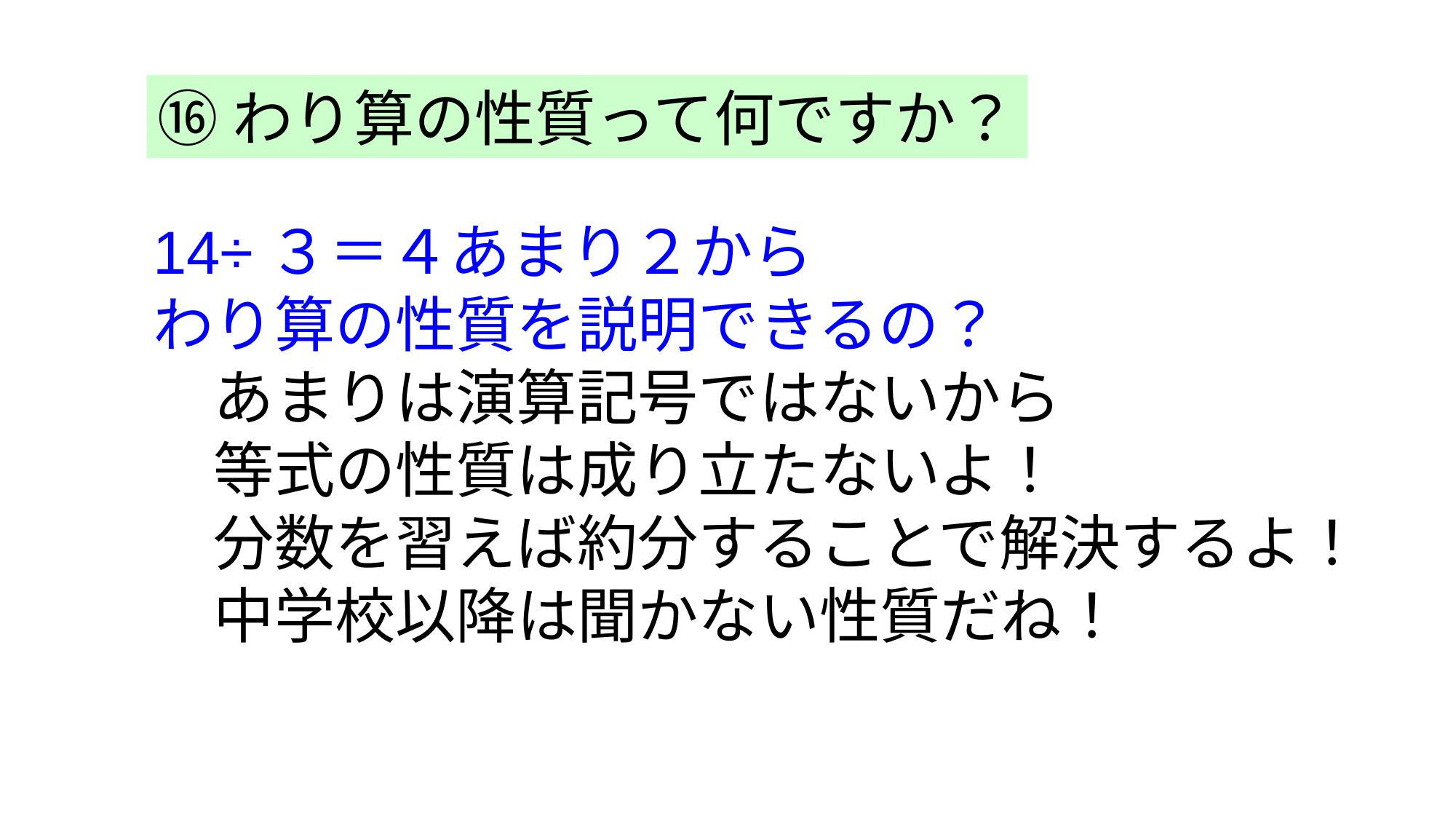

⑯わり算の性質って何ですか？
14÷３＝４あまり２から
わり算の性質を説明できるの？
　あまりは演算記号ではないから
　等式の性質は成り立たないよ！
　分数を習えば約分することで解決するよ！
　中学校以降は聞かない性質だね！